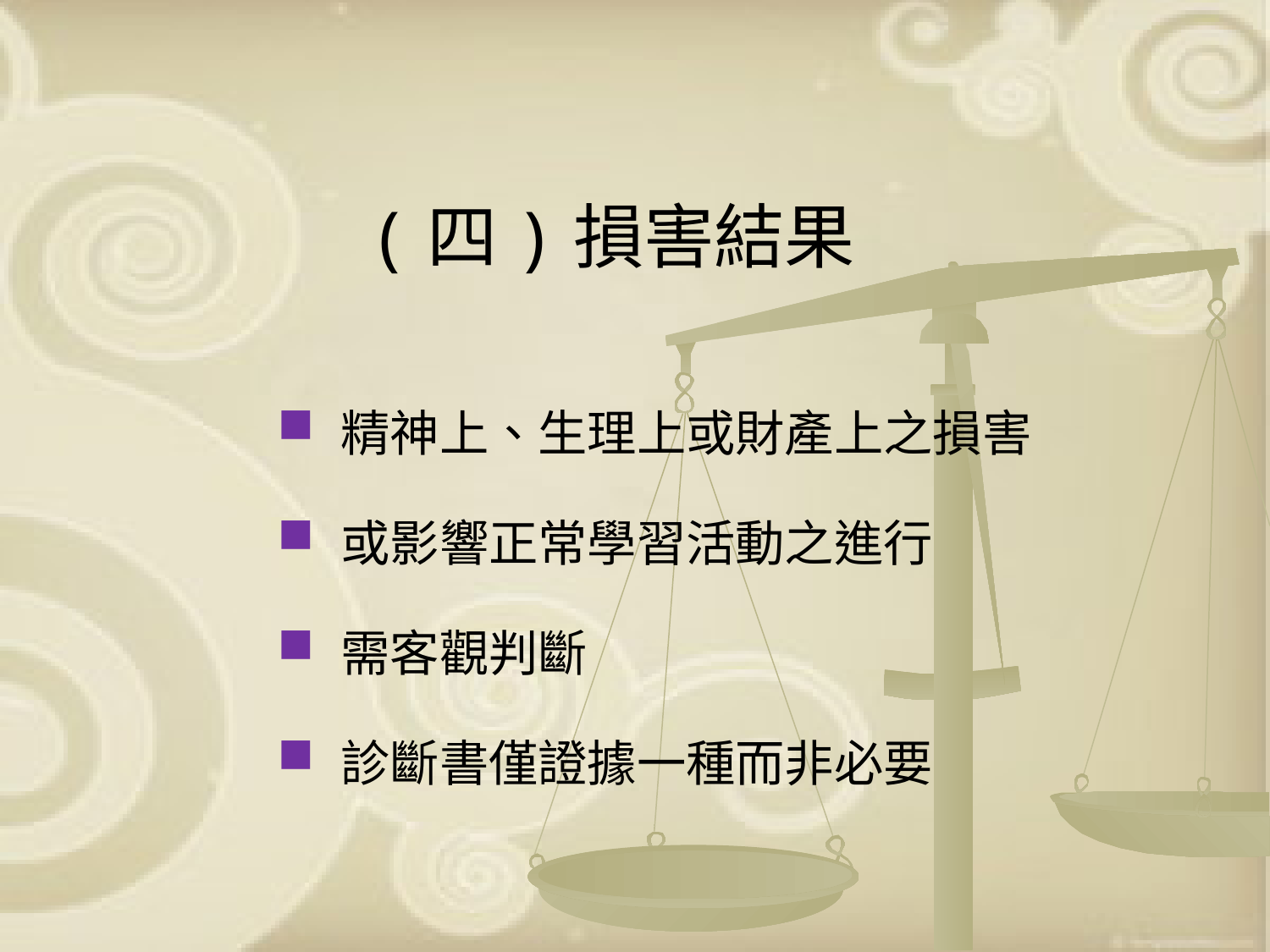

(四)損害結果
精神上、生理上或財產上之損害
或影響正常學習活動之進行
需客觀判斷
診斷書僅證據一種而非必要